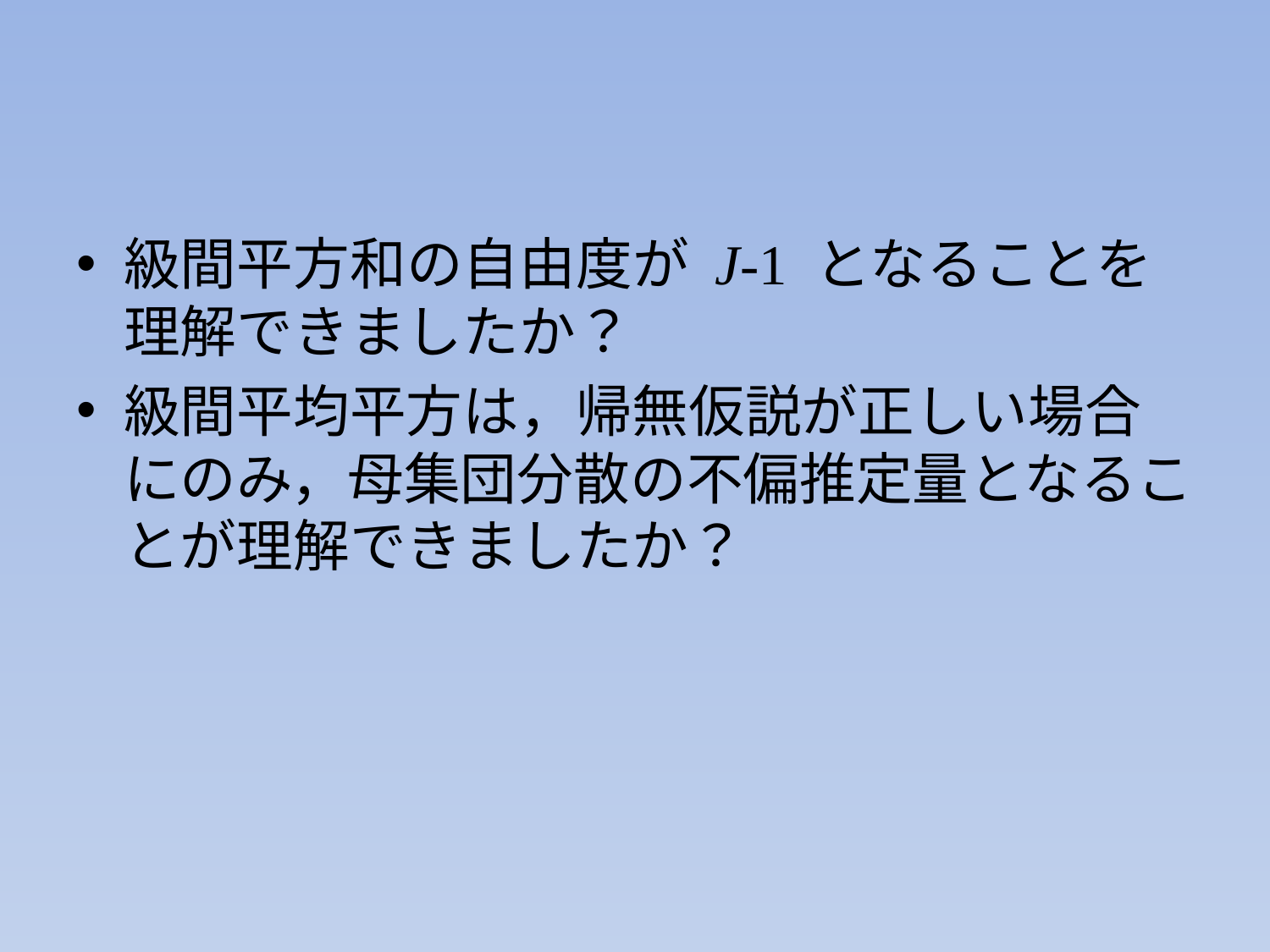

#
級間平方和の自由度が J-1 となることを理解できましたか？
級間平均平方は，帰無仮説が正しい場合にのみ，母集団分散の不偏推定量となることが理解できましたか？